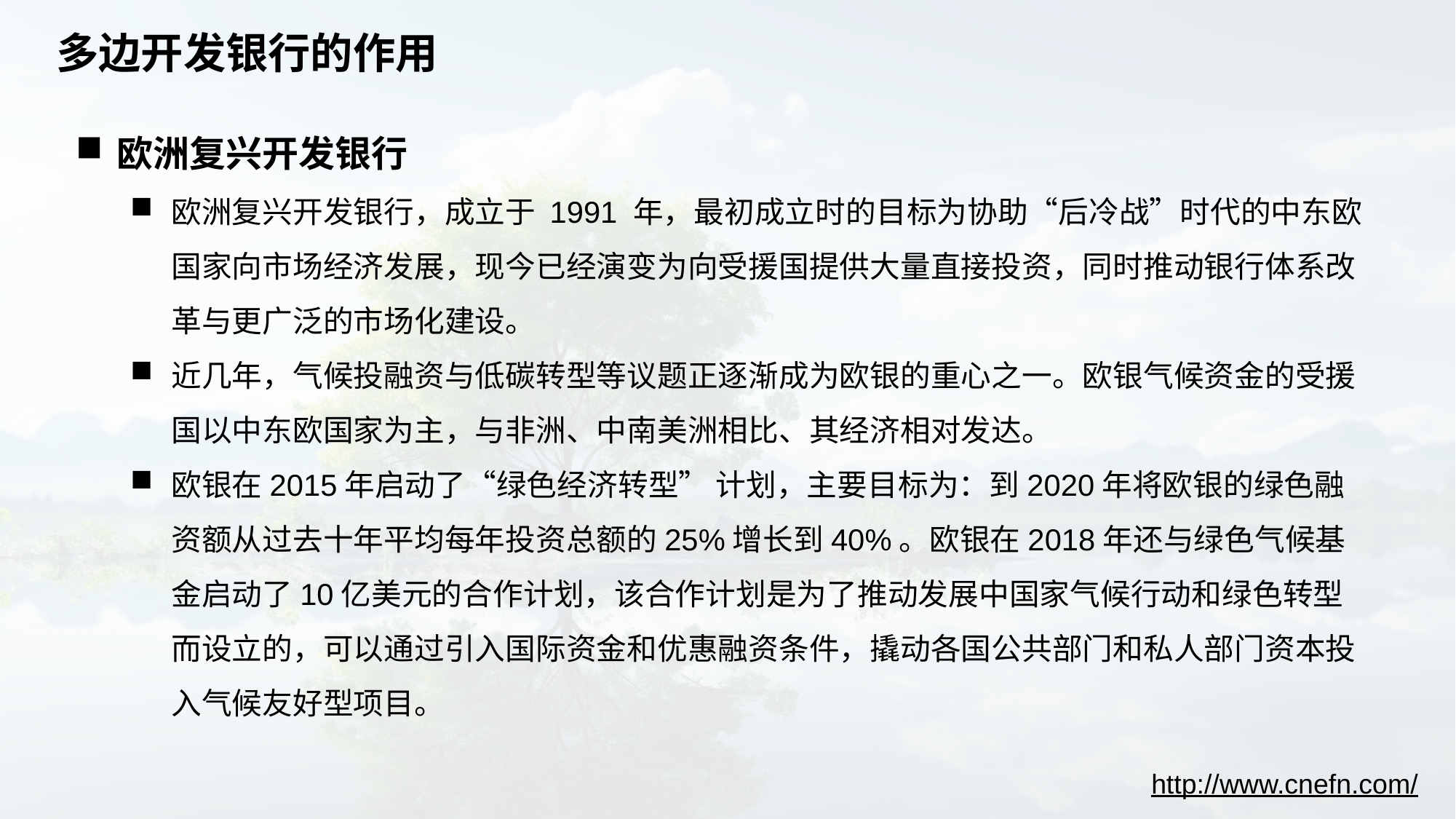

# 多边开发银行的作用
欧洲复兴开发银行
欧洲复兴开发银行，成立于 1991 年，最初成立时的目标为协助“后冷战”时代的中东欧国家向市场经济发展，现今已经演变为向受援国提供大量直接投资，同时推动银行体系改革与更广泛的市场化建设。
近几年，气候投融资与低碳转型等议题正逐渐成为欧银的重心之一。欧银气候资金的受援国以中东欧国家为主，与非洲、中南美洲相比、其经济相对发达。
欧银在2015年启动了“绿色经济转型” 计划，主要目标为：到2020年将欧银的绿色融资额从过去十年平均每年投资总额的25%增长到40%。欧银在2018年还与绿色气候基金启动了10亿美元的合作计划，该合作计划是为了推动发展中国家气候行动和绿色转型而设立的，可以通过引入国际资金和优惠融资条件，撬动各国公共部门和私人部门资本投入气候友好型项目。